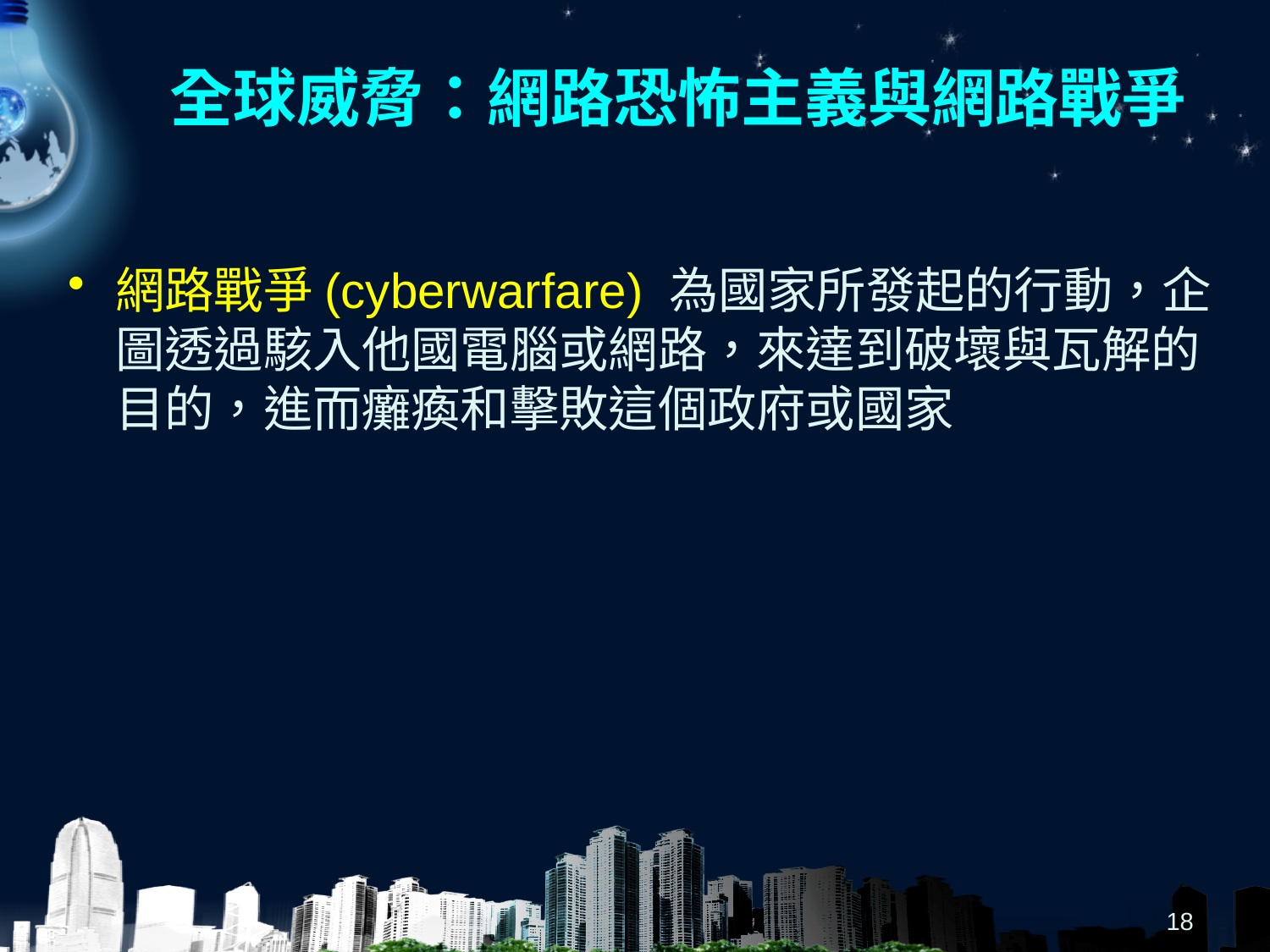

# 全球威脅：網路恐怖主義與網路戰爭

網路戰爭(cyberwarfare) 為國家所發起的行動，企圖透過駭入他國電腦或網路，來達到破壞與瓦解的目的，進而癱瘓和擊敗這個政府或國家
18